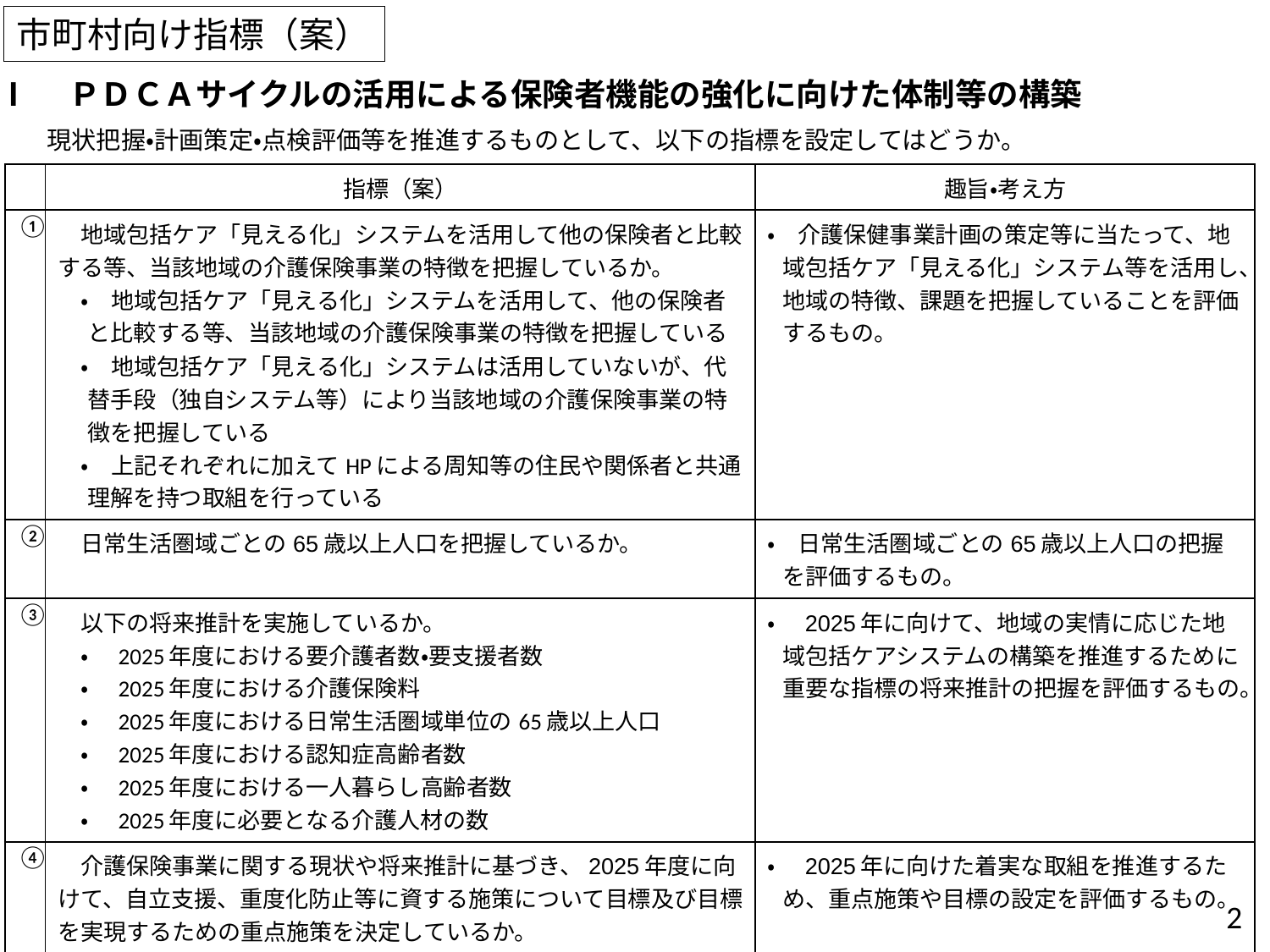

市町村向け指標（案）
Ⅰ　ＰＤＣＡサイクルの活用による保険者機能の強化に向けた体制等の構築

　　現状把握・計画策定・点検評価等を推進するものとして、以下の指標を設定してはどうか。
|  | 指標（案） | 趣旨・考え方 |
| --- | --- | --- |
| ① | 地域包括ケア「見える化」システムを活用して他の保険者と比較する等、当該地域の介護保険事業の特徴を把握しているか。 　・　地域包括ケア「見える化」システムを活用して、他の保険者と比較する等、当該地域の介護保険事業の特徴を把握している 　・　地域包括ケア「見える化」システムは活用していないが、代替手段（独自システム等）により当該地域の介護保険事業の特徴を把握している 　・　上記それぞれに加えてHPによる周知等の住民や関係者と共通理解を持つ取組を行っている | ・　介護保健事業計画の策定等に当たって、地域包括ケア「見える化」システム等を活用し、地域の特徴、課題を把握していることを評価するもの。 |
| ② | 日常生活圏域ごとの65歳以上人口を把握しているか。 | ・　日常生活圏域ごとの65歳以上人口の把握を評価するもの。 |
| ③ | 以下の将来推計を実施しているか。 　・　2025年度における要介護者数・要支援者数 　・　2025年度における介護保険料 　・　2025年度における日常生活圏域単位の65歳以上人口　 　・　2025年度における認知症高齢者数 　・　2025年度における一人暮らし高齢者数 　・　2025年度に必要となる介護人材の数 | ・　2025年に向けて、地域の実情に応じた地域包括ケアシステムの構築を推進するために重要な指標の将来推計の把握を評価するもの。 |
| ④ | 介護保険事業に関する現状や将来推計に基づき、2025年度に向けて、自立支援、重度化防止等に資する施策について目標及び目標を実現するための重点施策を決定しているか。 | ・　2025年に向けた着実な取組を推進するため、重点施策や目標の設定を評価するもの。 |
| ⑤ | 人口動態による自然増減による推計に加え、自立支援・介護予防に資する施策など、保険者としての取組を勘案した要介護者数及び要支援者数の推計を行っているか。 | ・　保険者において実施する各種取組について、定量的な効果を見込んでいることを評価するもの。 |
2